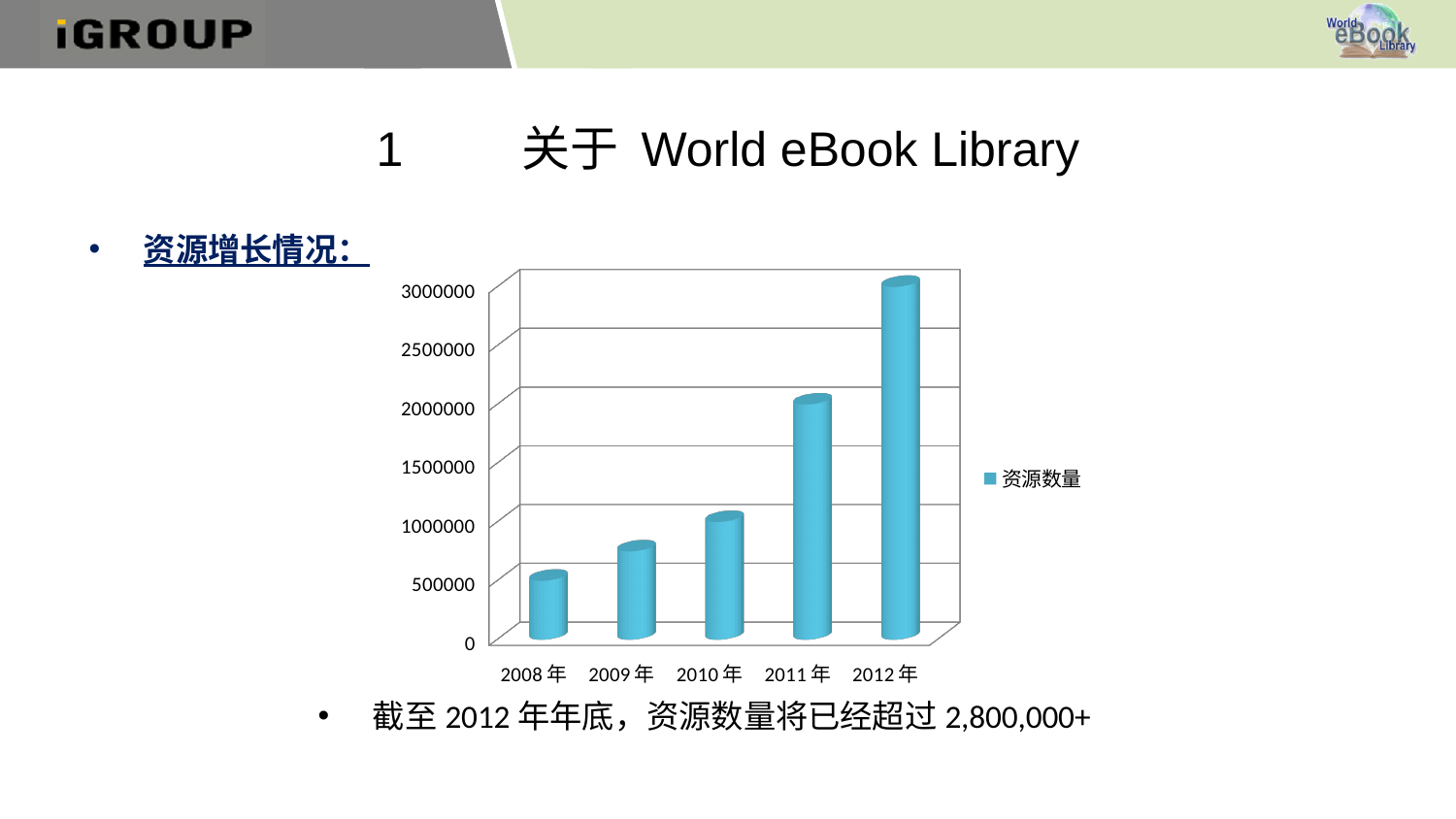

# 1	关于 World eBook Library
资源增长情况：

[unsupported chart]

截至2012年年底，资源数量将已经超过2,800,000+